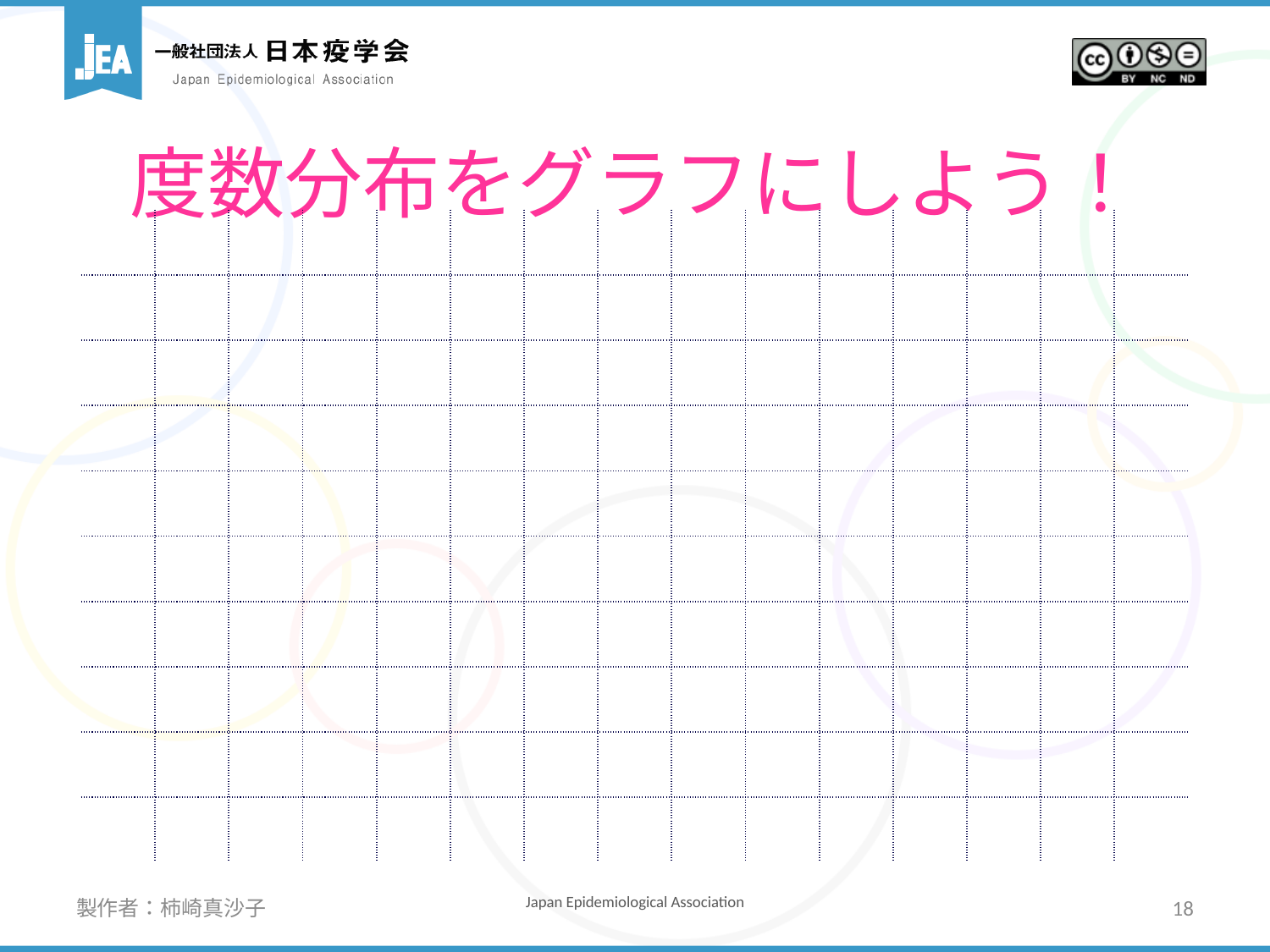

# 度数分布をグラフにしよう！
|  |  |  |  |  |  |  |  |  |  |  |  |  |  |  |
| --- | --- | --- | --- | --- | --- | --- | --- | --- | --- | --- | --- | --- | --- | --- |
|  |  |  |  |  |  |  |  |  |  |  |  |  |  |  |
|  |  |  |  |  |  |  |  |  |  |  |  |  |  |  |
|  |  |  |  |  |  |  |  |  |  |  |  |  |  |  |
|  |  |  |  |  |  |  |  |  |  |  |  |  |  |  |
|  |  |  |  |  |  |  |  |  |  |  |  |  |  |  |
|  |  |  |  |  |  |  |  |  |  |  |  |  |  |  |
|  |  |  |  |  |  |  |  |  |  |  |  |  |  |  |
|  |  |  |  |  |  |  |  |  |  |  |  |  |  |  |
|  |  |  |  |  |  |  |  |  |  |  |  |  |  |  |
製作者：柿崎真沙子
18